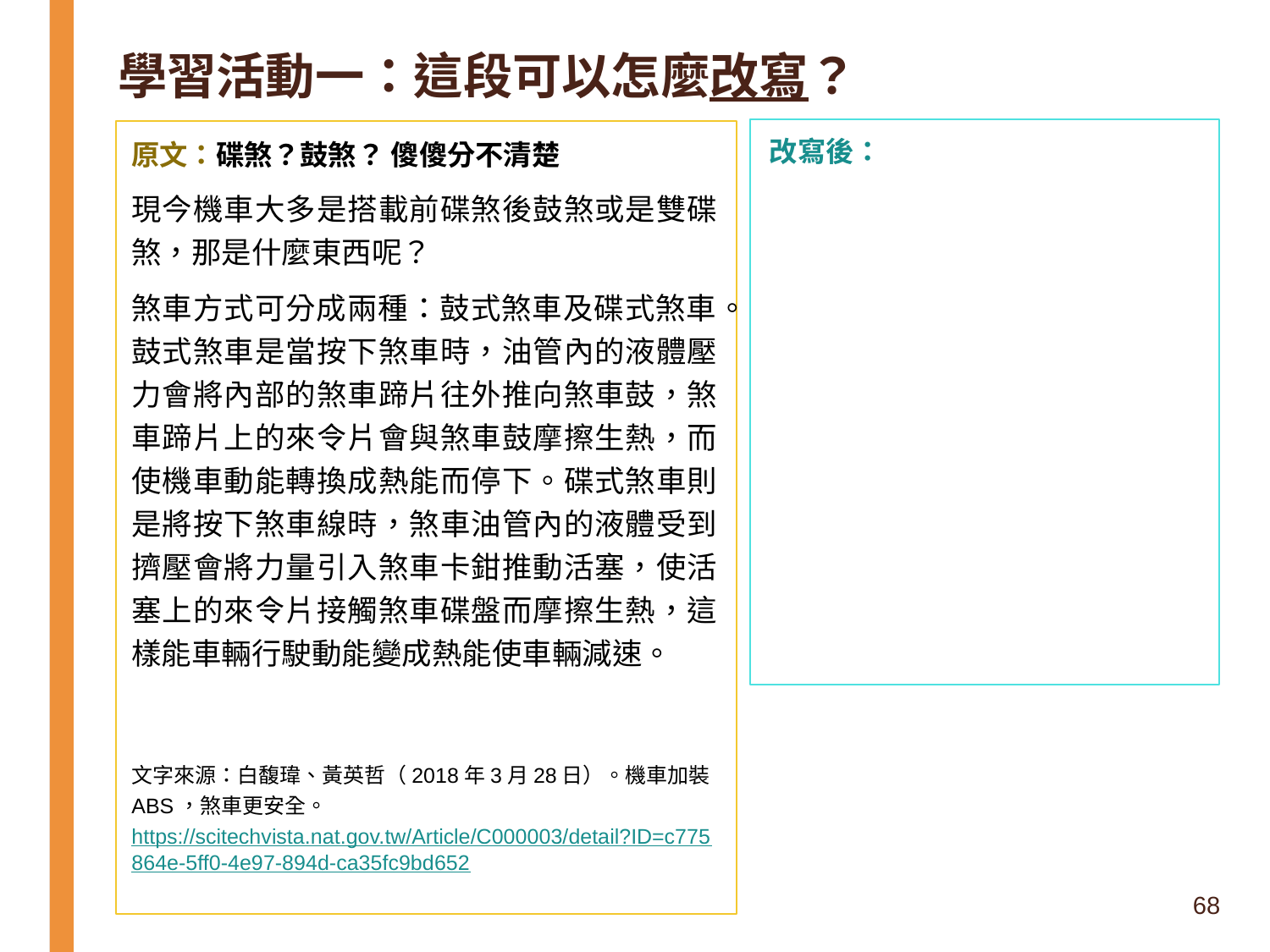

# 學習活動一：這段可以怎麼改寫？

原文：碟煞？鼓煞？ 傻傻分不清楚
現今機車大多是搭載前碟煞後鼓煞或是雙碟煞，那是什麼東西呢？
煞車方式可分成兩種：鼓式煞車及碟式煞車。鼓式煞車是當按下煞車時，油管內的液體壓力會將內部的煞車蹄片往外推向煞車鼓，煞車蹄片上的來令片會與煞車鼓摩擦生熱，而使機車動能轉換成熱能而停下。碟式煞車則是將按下煞車線時，煞車油管內的液體受到擠壓會將力量引入煞車卡鉗推動活塞，使活塞上的來令片接觸煞車碟盤而摩擦生熱，這樣能車輛行駛動能變成熱能使車輛減速。

文字來源：白馥瑋、黃英哲（2018年3月28日）。機車加裝ABS，煞車更安全。https://scitechvista.nat.gov.tw/Article/C000003/detail?ID=c775864e-5ff0-4e97-894d-ca35fc9bd652

改寫後：
68